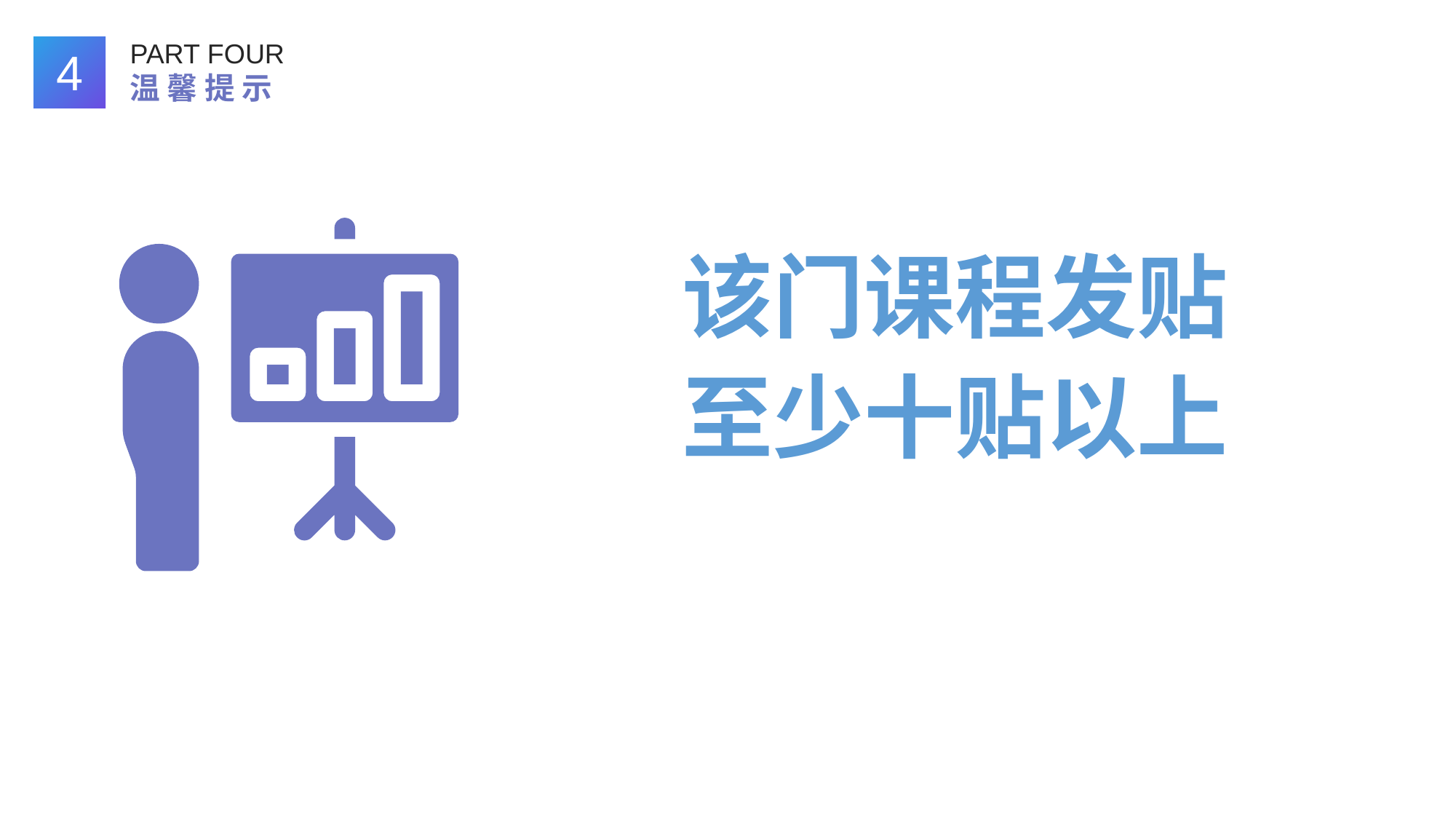

4
PART FOUR
温 馨 提 示

该门课程发贴至少十贴以上